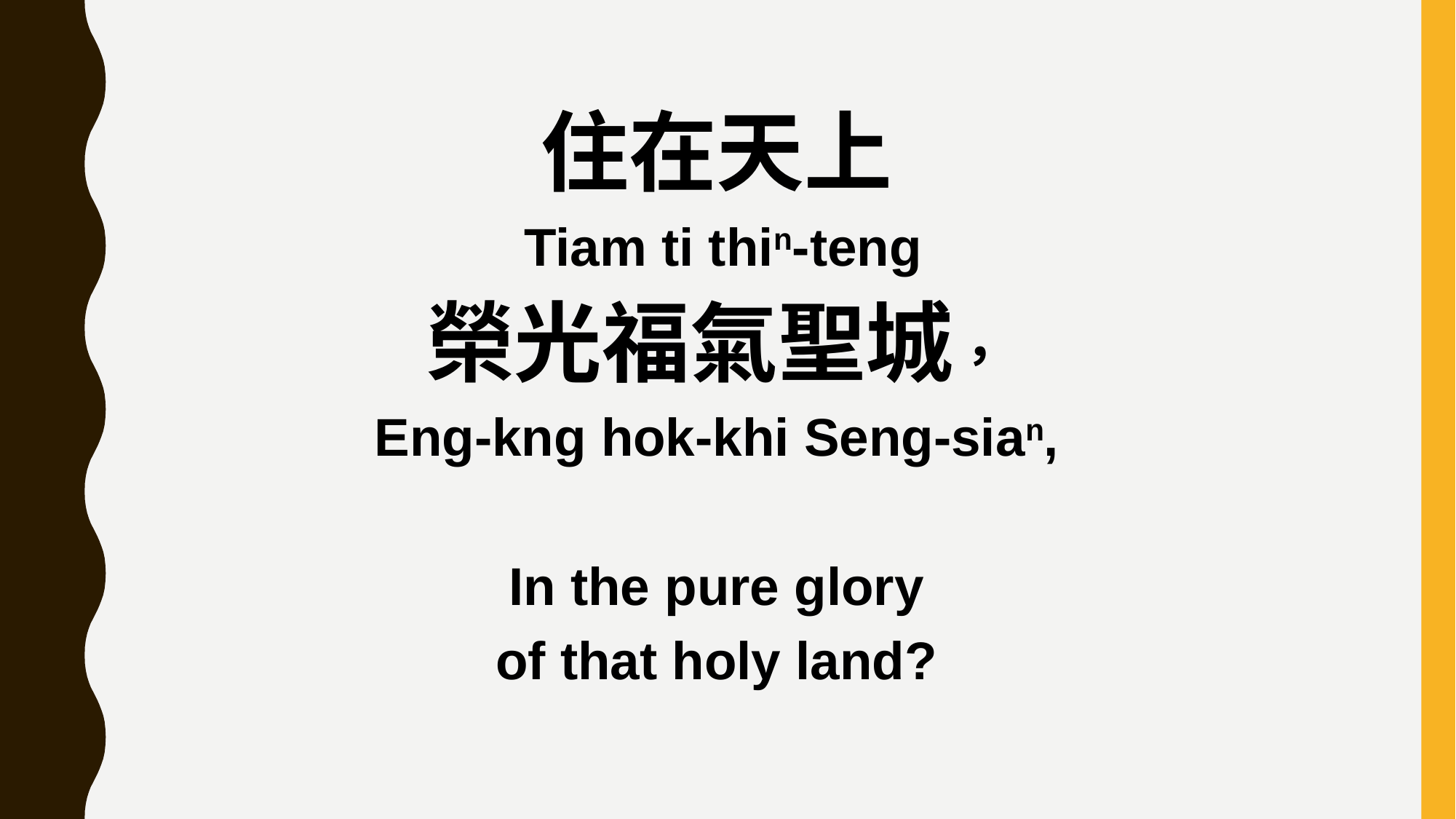

住在天上
 Tiam ti thin-teng
榮光福氣聖城，
Eng-kng hok-khi Seng-sian,

In the pure glory
of that holy land?